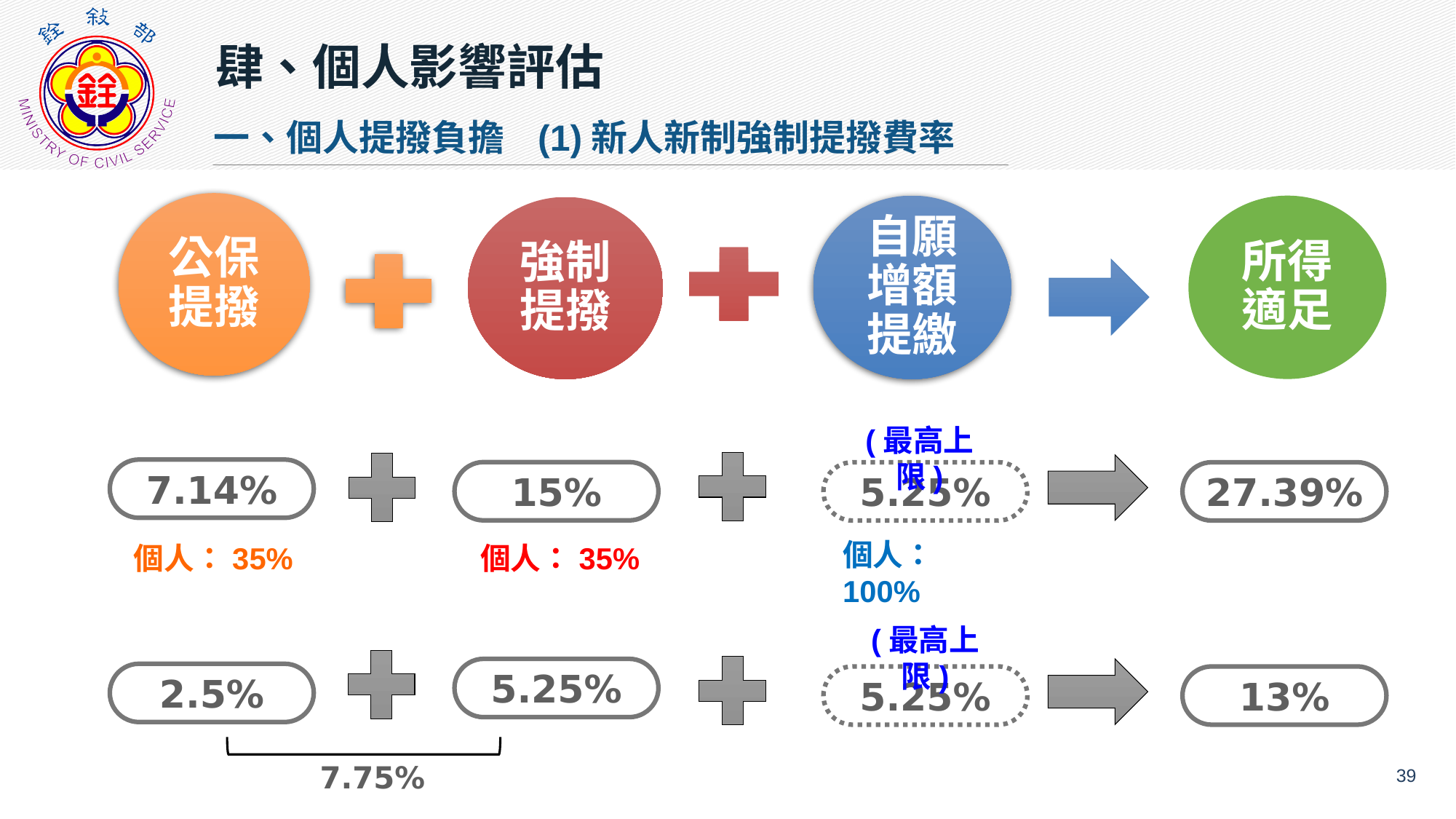

肆、個人影響評估
一、個人提撥負擔   (1)新人新制強制提撥費率
公保
提撥
自願
增額
提繳
所得
適足
強制
提撥

(最高上限)

7.14%
15%
5.25%
27.39%
個人：100%
個人：35%
個人：35%

(最高上限)

5.25%

2.5%
5.25%
13%
7.75%